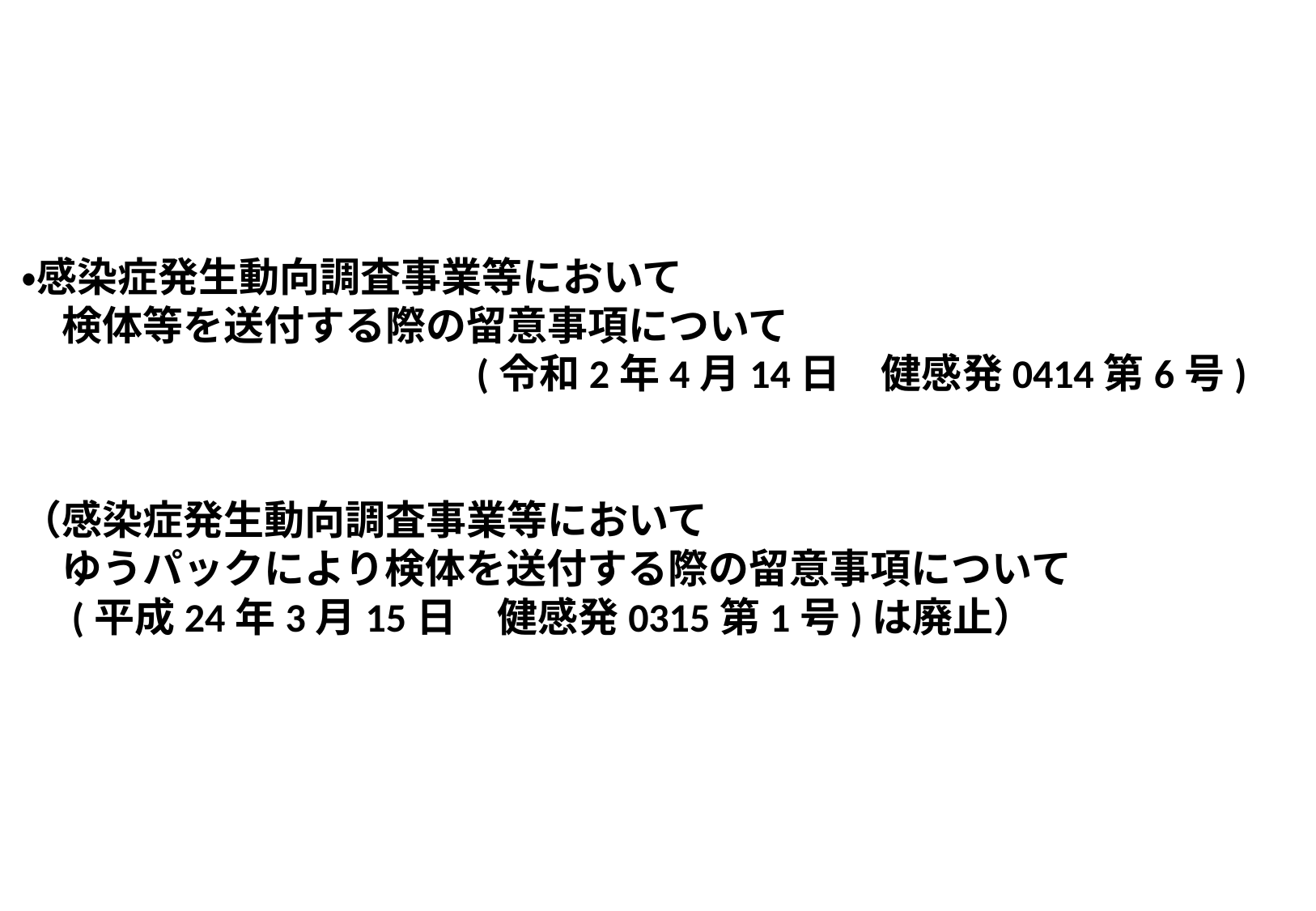

・感染症発生動向調査事業等において
　検体等を送付する際の留意事項について
　　　　　　　　　　　(令和2年4月14日　健感発0414第6号)

（感染症発生動向調査事業等において
　ゆうパックにより検体を送付する際の留意事項について
　(平成24年3月15日　健感発0315第1号)は廃止）